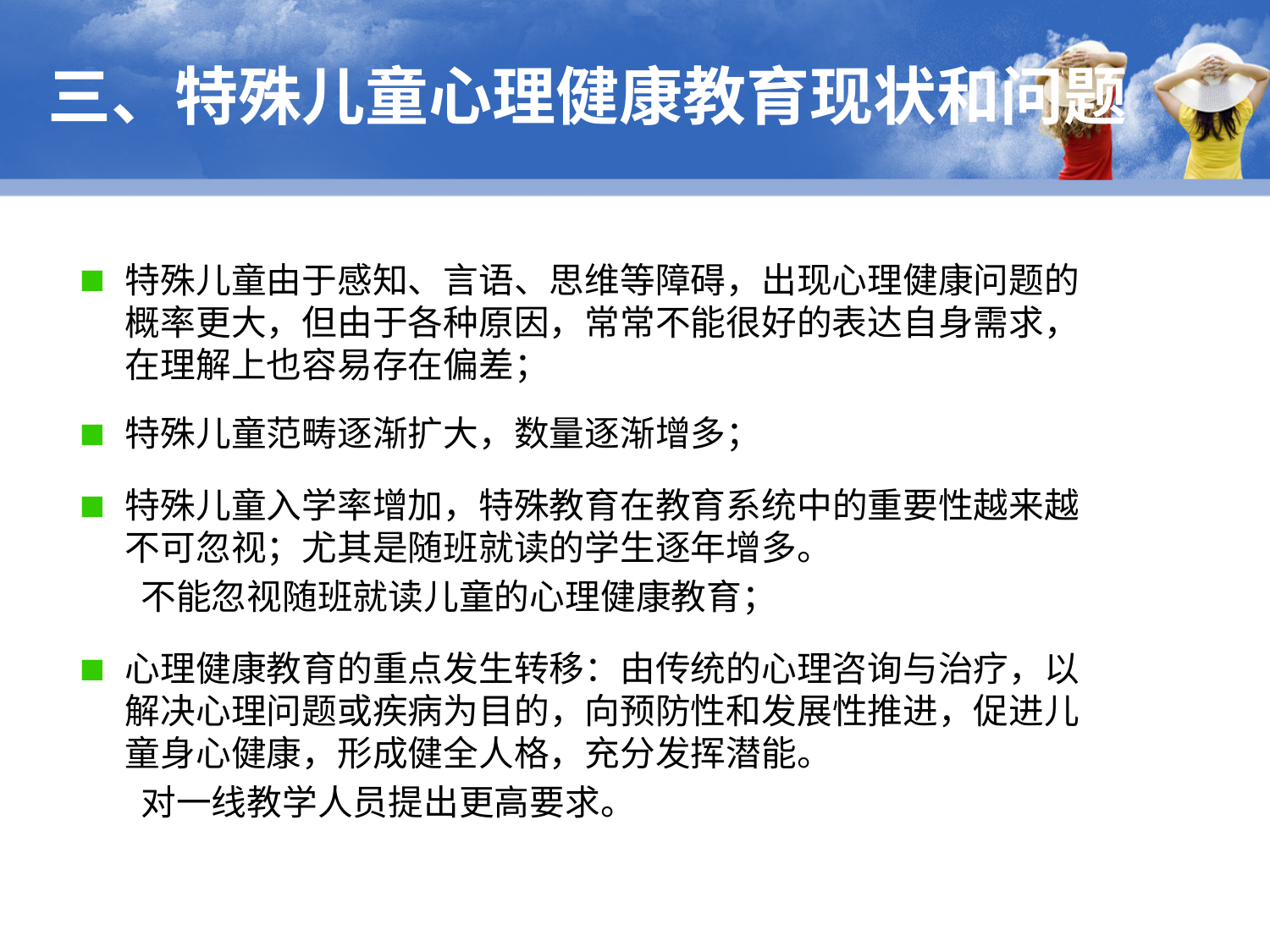

# 三、特殊儿童心理健康教育现状和问题

特殊儿童由于感知、言语、思维等障碍，出现心理健康问题的概率更大，但由于各种原因，常常不能很好的表达自身需求，在理解上也容易存在偏差；

特殊儿童范畴逐渐扩大，数量逐渐增多；

特殊儿童入学率增加，特殊教育在教育系统中的重要性越来越不可忽视；尤其是随班就读的学生逐年增多。
       不能忽视随班就读儿童的心理健康教育；

心理健康教育的重点发生转移：由传统的心理咨询与治疗，以解决心理问题或疾病为目的，向预防性和发展性推进，促进儿童身心健康，形成健全人格，充分发挥潜能。
       对一线教学人员提出更高要求。